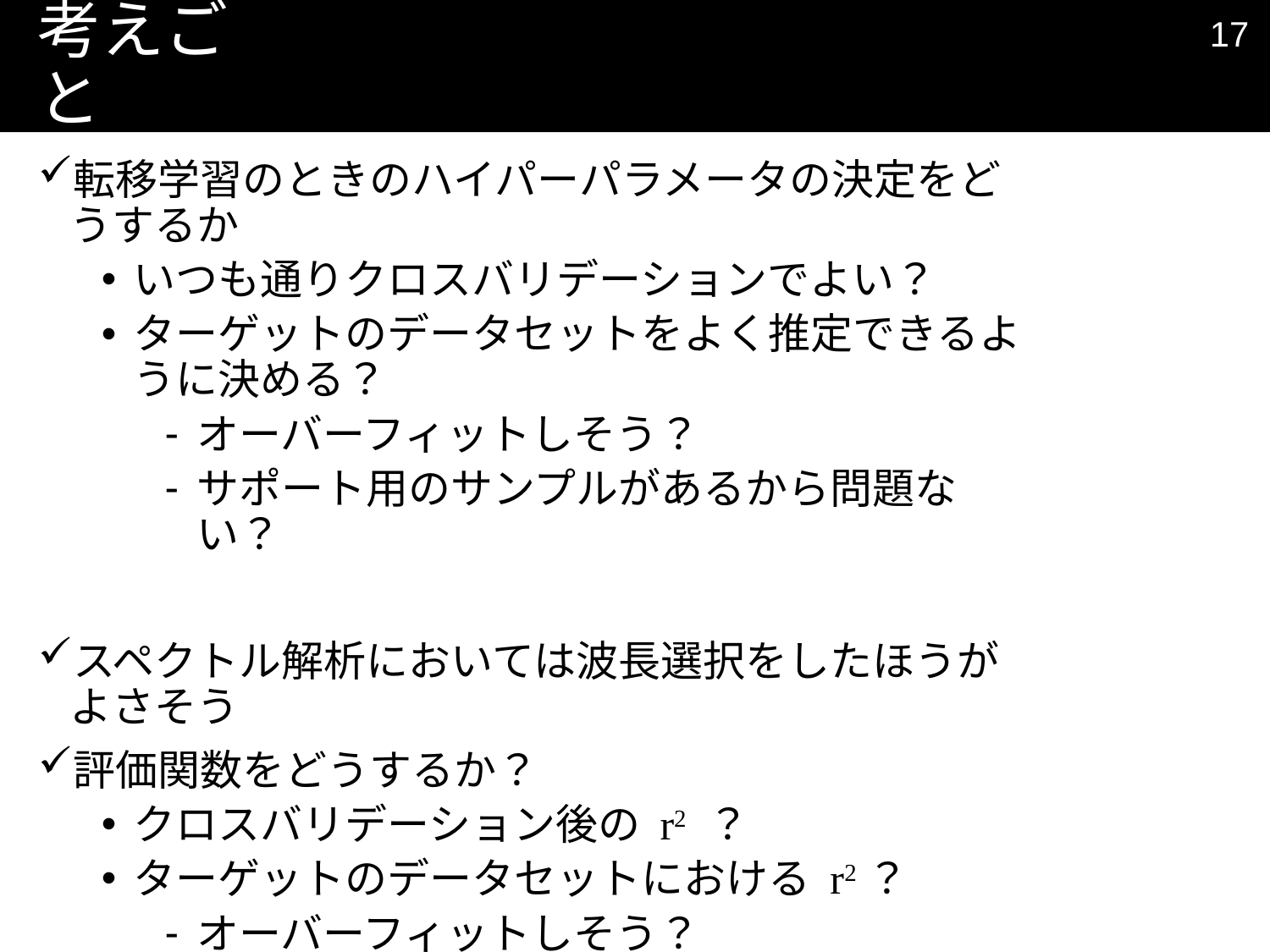

17
# 考えごと
転移学習のときのハイパーパラメータの決定をどうするか
いつも通りクロスバリデーションでよい？
ターゲットのデータセットをよく推定できるように決める？
オーバーフィットしそう？
サポート用のサンプルがあるから問題ない？

スペクトル解析においては波長選択をしたほうがよさそう
評価関数をどうするか？
クロスバリデーション後の r2 ？
ターゲットのデータセットにおける r2？
オーバーフィットしそう？
サポート用のサンプルがあるから問題ない？